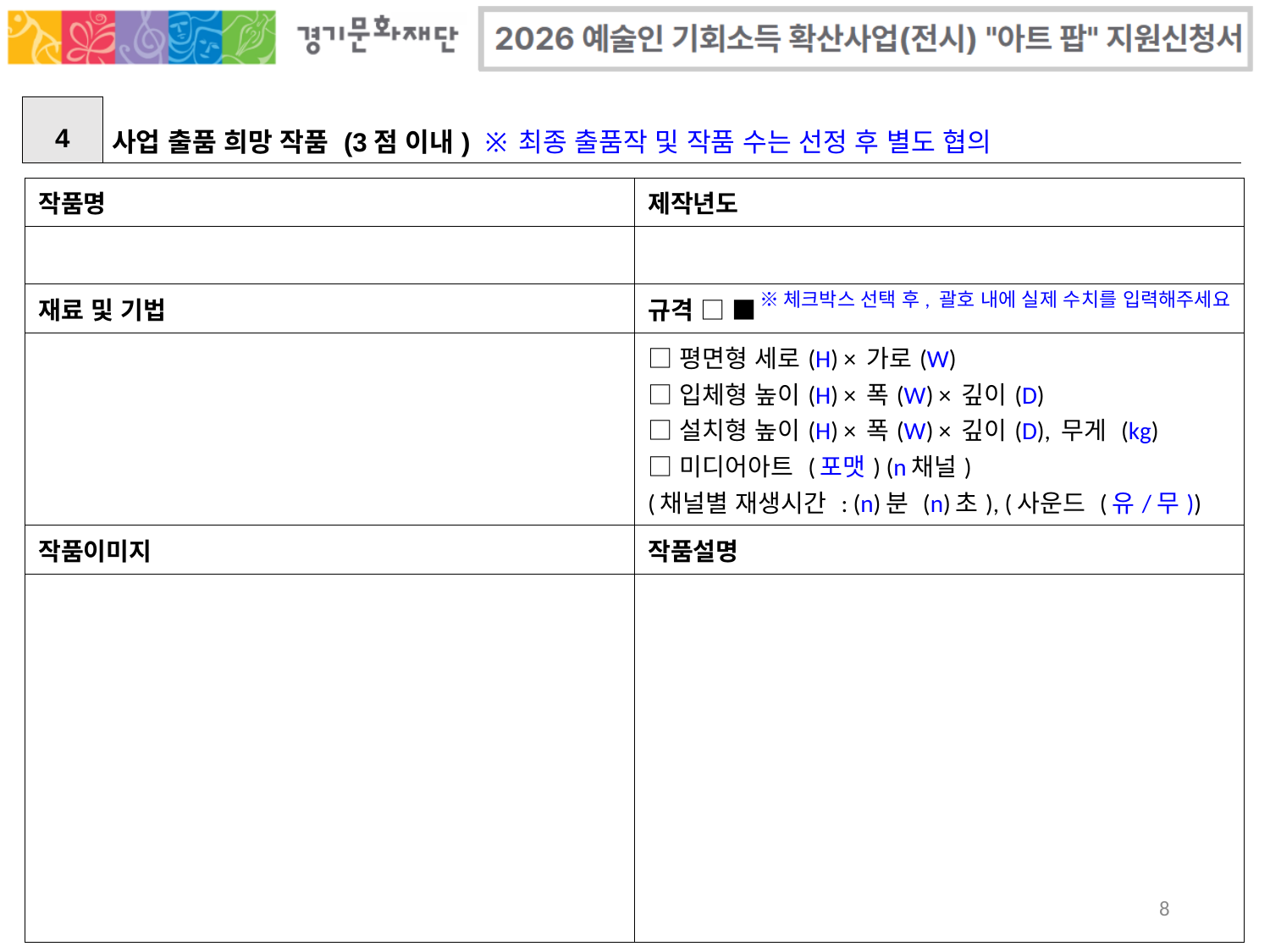

| 4 | 사업 출품 희망 작품 (3점 이내) ※ 최종 출품작 및 작품 수는 선정 후 별도 협의 |
| --- | --- |
| 작품명 | 제작년도 |
| --- | --- |
|  |  |
| 재료 및 기법 | 규격 □ ■ |
|  | □평면형 세로(H) × 가로(W) □입체형 높이(H) × 폭(W) × 깊이(D) □설치형 높이(H) × 폭(W) × 깊이(D), 무게 (kg) □미디어아트 (포맷) (n채널) (채널별 재생시간 : (n)분 (n)초), (사운드 (유/무)) |
| 작품이미지 | 작품설명 |
|  |  |
※체크박스 선택 후, 괄호 내에 실제 수치를 입력해주세요
8